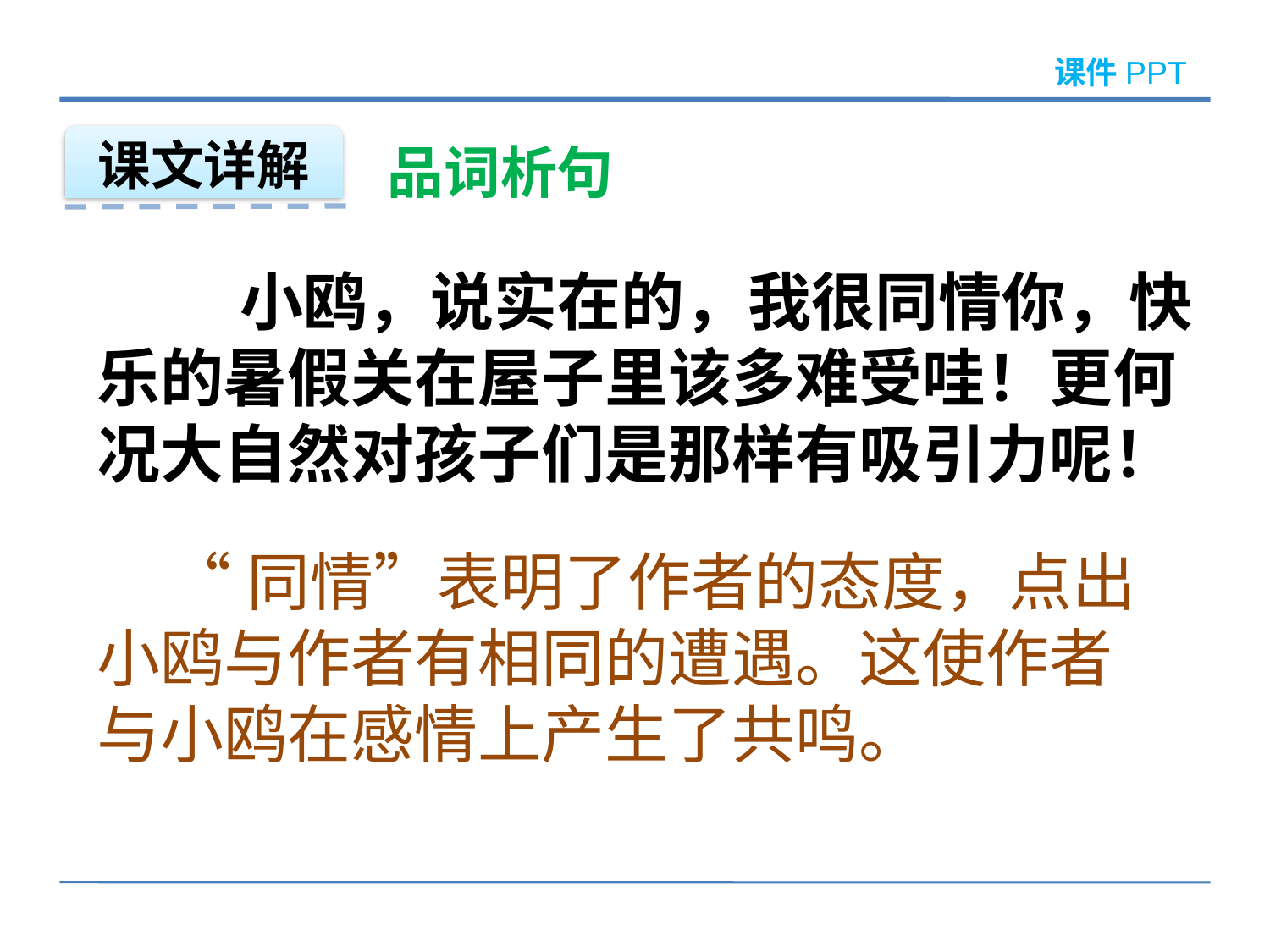

课件PPT
课文详解
# 品词析句
         小鸥，说实在的，我很同情你，快乐的暑假关在屋子里该多难受哇！更何况大自然对孩子们是那样有吸引力呢！
     “同情”表明了作者的态度，点出小鸥与作者有相同的遭遇。这使作者与小鸥在感情上产生了共鸣。